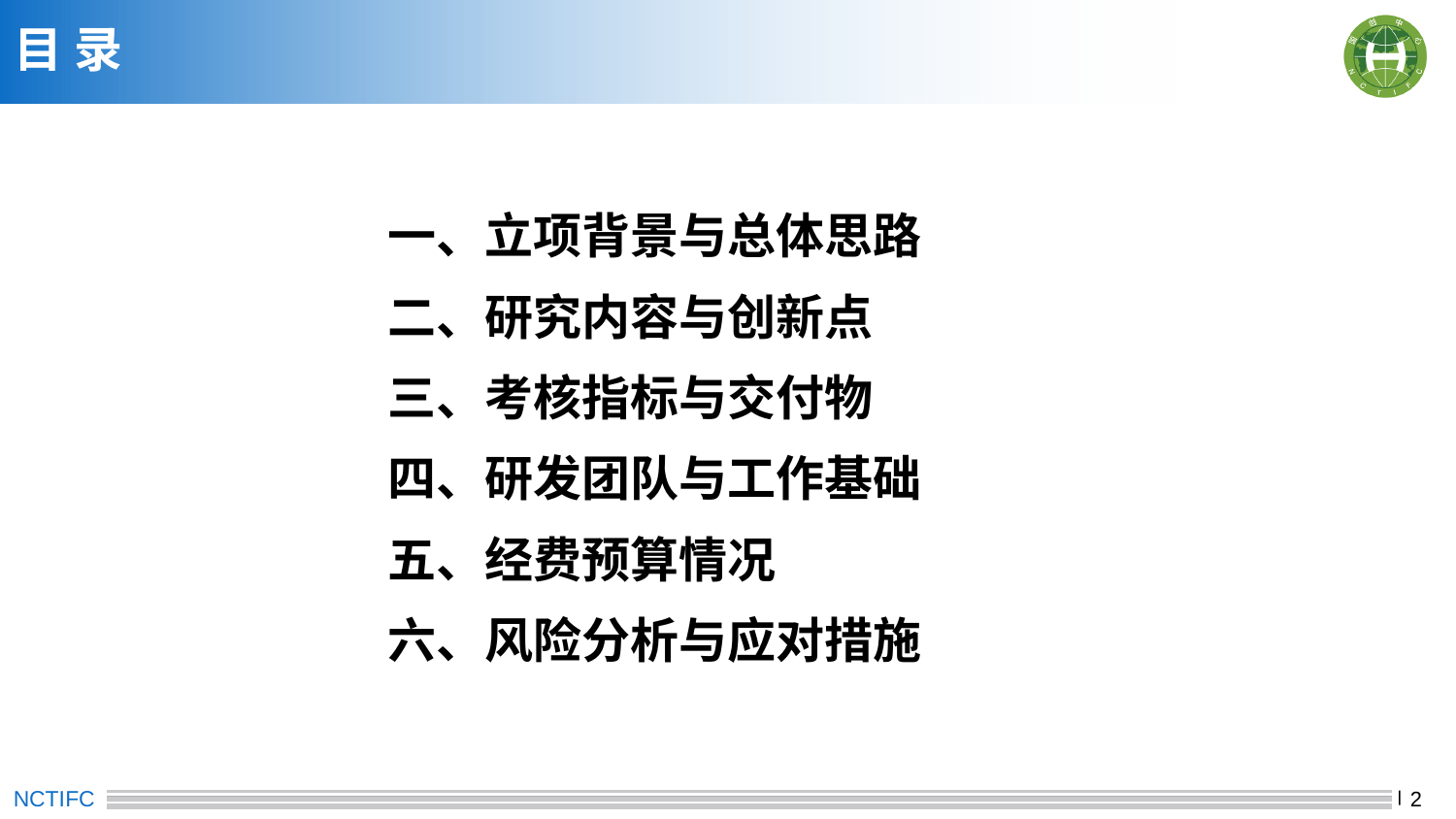

目 录
一、立项背景与总体思路
二、研究内容与创新点
三、考核指标与交付物
四、研发团队与工作基础
五、经费预算情况
六、风险分析与应对措施